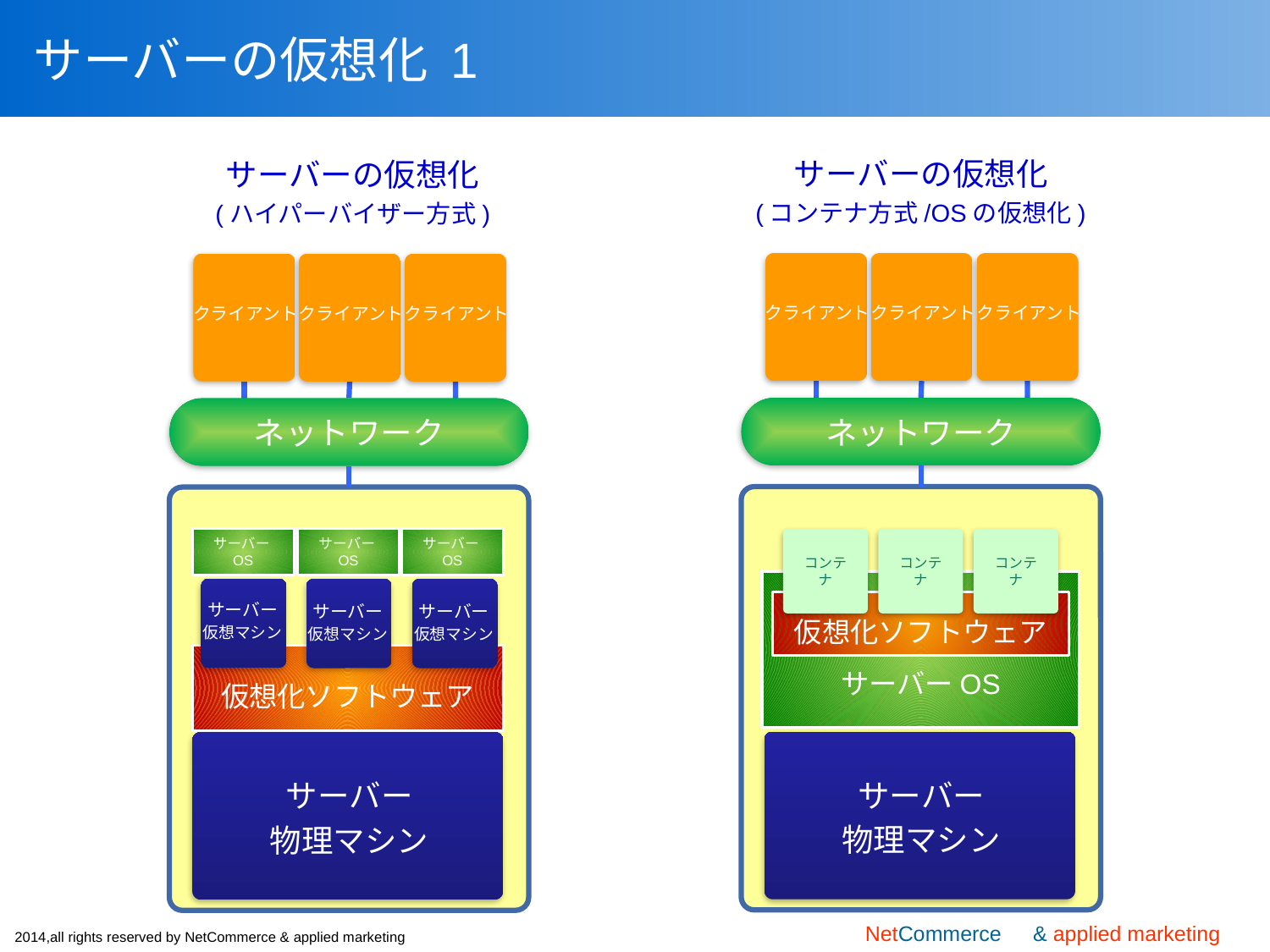

# サーバーの仮想化 1

サーバーの仮想化
(コンテナ方式/OSの仮想化)
サーバーの仮想化
(ハイパーバイザー方式)

クライアント
クライアント
クライアント
クライアント
クライアント
クライアント
ネットワーク
ネットワーク

サーバーOS
サーバーOS
サーバーOS
コンテナ
コンテナ
コンテナ

サーバーOS

サーバー
仮想マシン

仮想化ソフトウェア
サーバー
仮想マシン
サーバー
仮想マシン

仮想化ソフトウェア

サーバー
物理マシン
サーバー
物理マシン